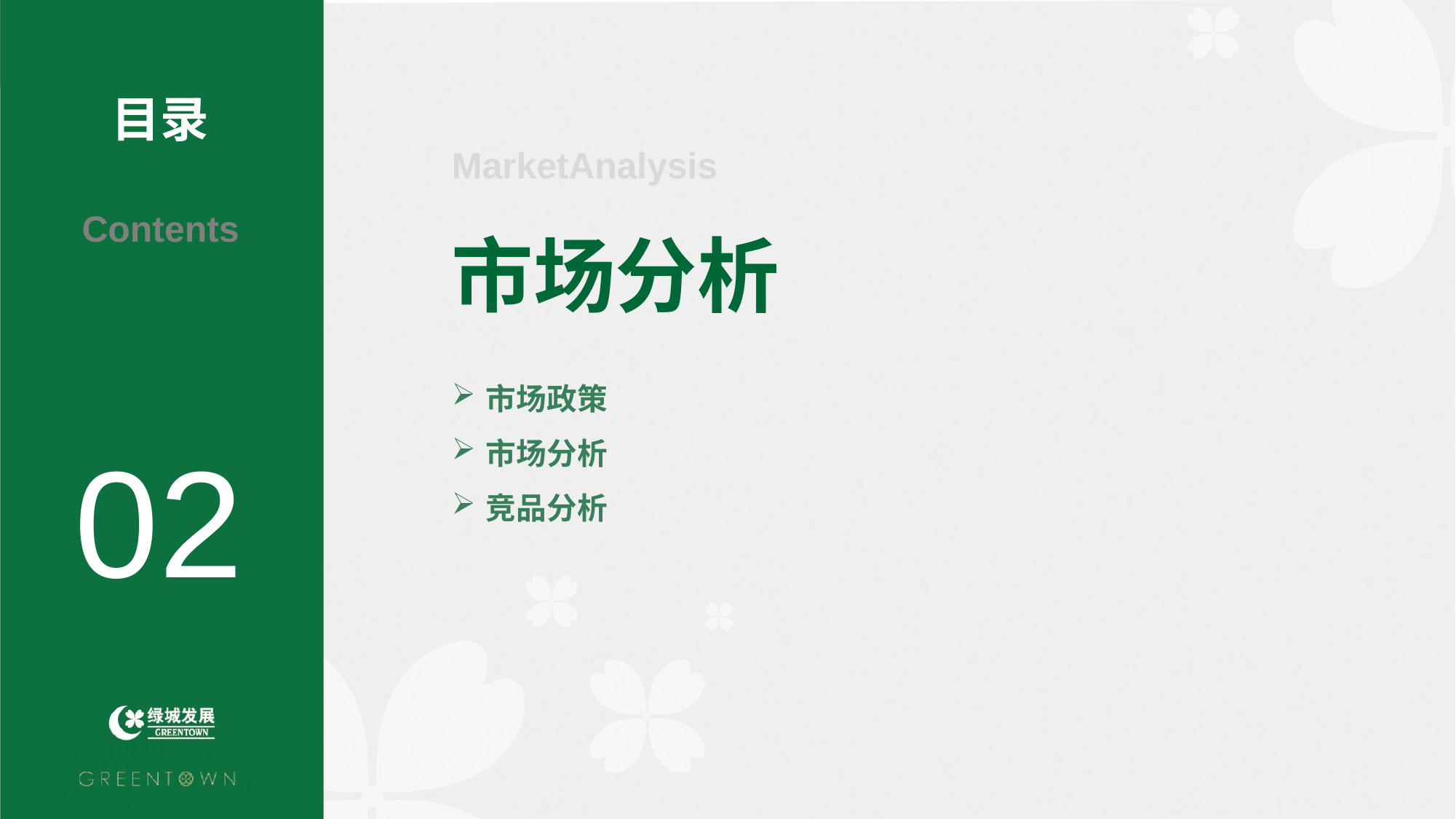

目录

Contents
MarketAnalysis
市场分析
市场政策
市场分析
竞品分析
02